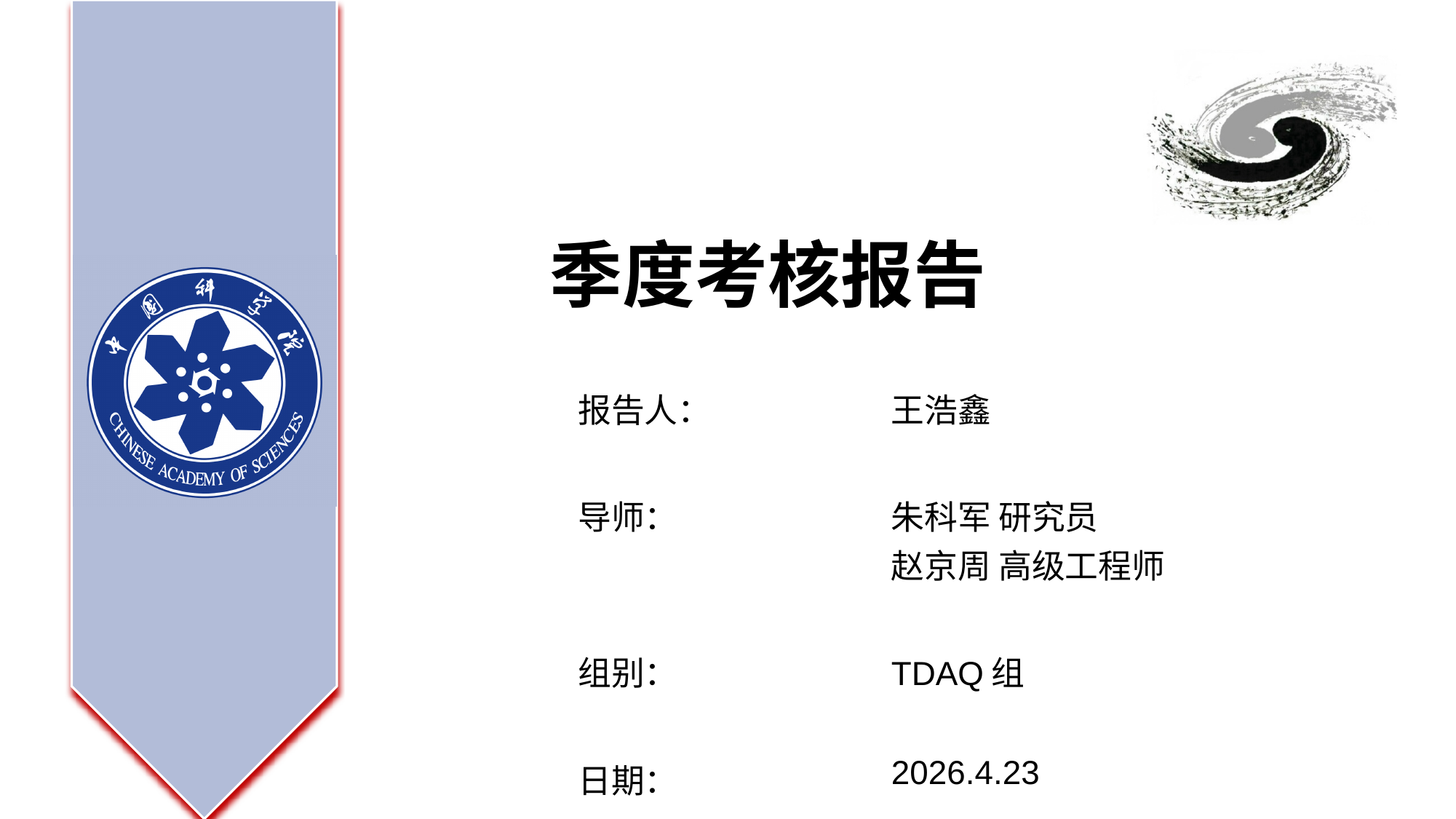

季度考核报告
| 报告人： | 王浩鑫 |
| --- | --- |
| 导师： | 朱科军 研究员 赵京周 高级工程师 |
| 组别： | TDAQ组 |
| 日期： | 2026.4.23 |